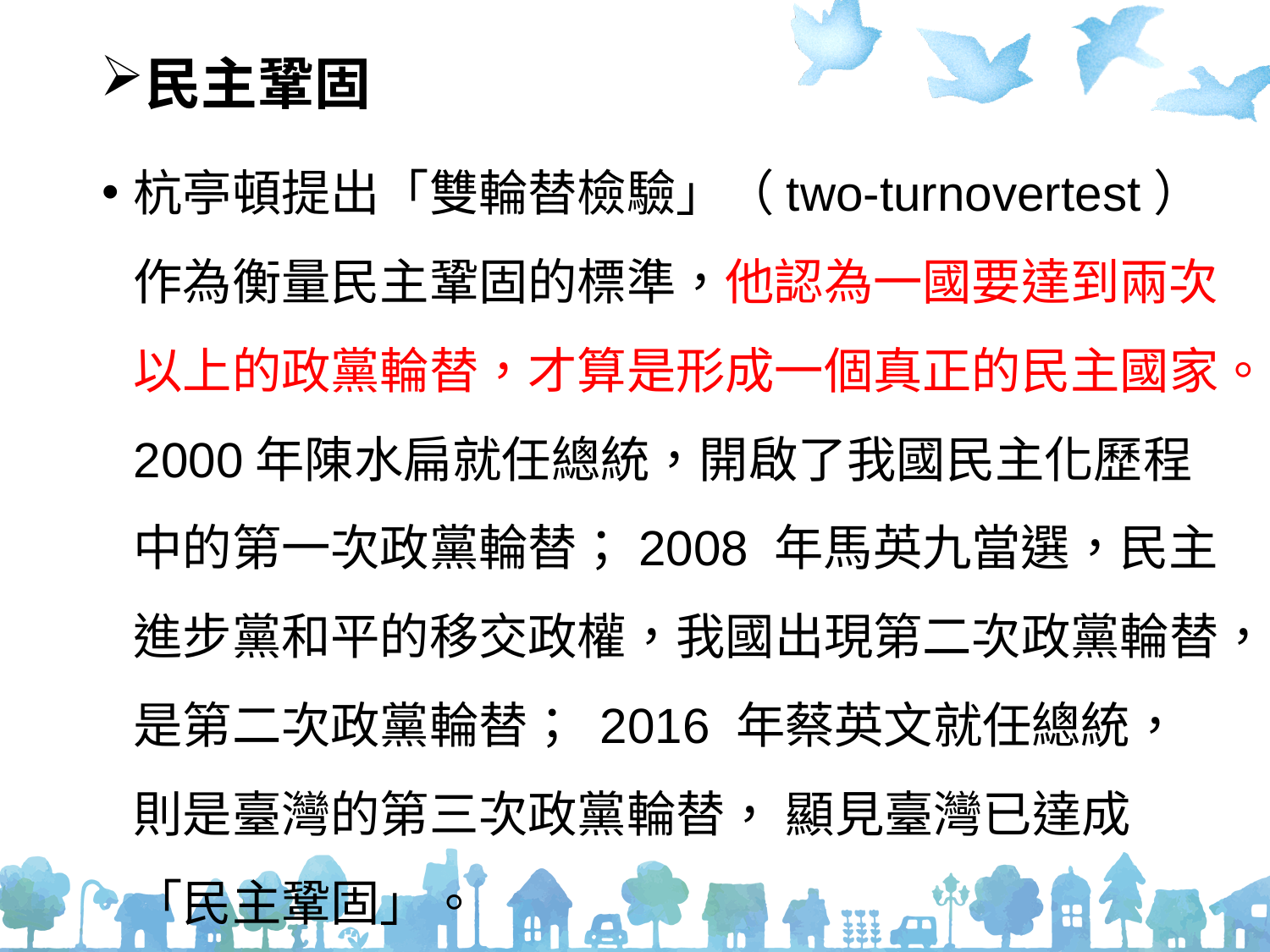

# 民主鞏固
杭亭頓提出「雙輪替檢驗」（two-turnovertest）作為衡量民主鞏固的標準，他認為一國要達到兩次以上的政黨輪替，才算是形成一個真正的民主國家。2000年陳水扁就任總統，開啟了我國民主化歷程中的第一次政黨輪替；2008 年馬英九當選，民主進步黨和平的移交政權，我國出現第二次政黨輪替，是第二次政黨輪替； 2016 年蔡英文就任總統，則是臺灣的第三次政黨輪替， 顯見臺灣已達成「民主鞏固」。